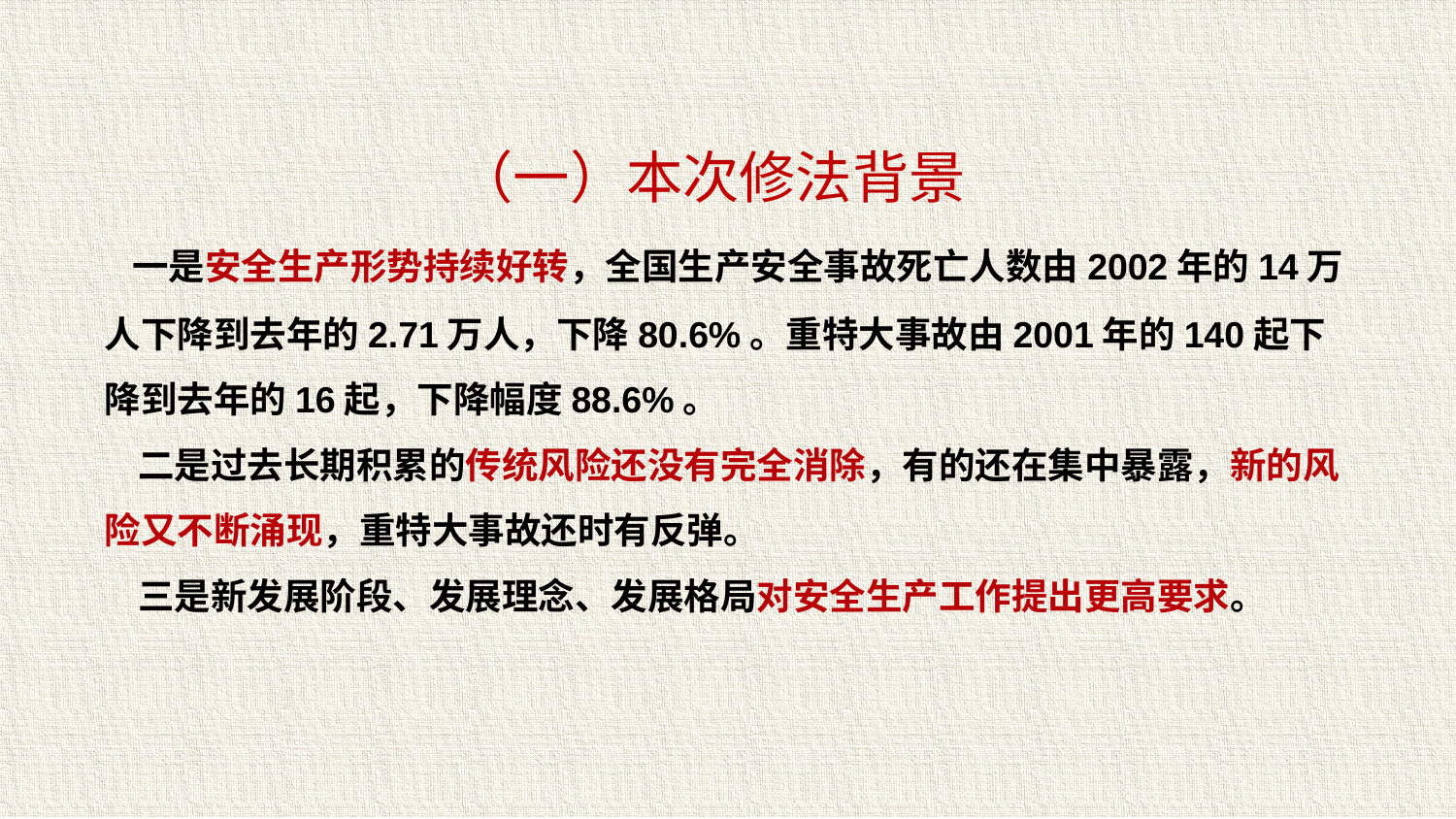

（一）本次修法背景
  一是安全生产形势持续好转，全国生产安全事故死亡人数由2002年的14万人下降到去年的2.71万人，下降80.6%。重特大事故由2001年的140起下降到去年的16起，下降幅度88.6%。
   二是过去长期积累的传统风险还没有完全消除，有的还在集中暴露，新的风险又不断涌现，重特大事故还时有反弹。
   三是新发展阶段、发展理念、发展格局对安全生产工作提出更高要求。